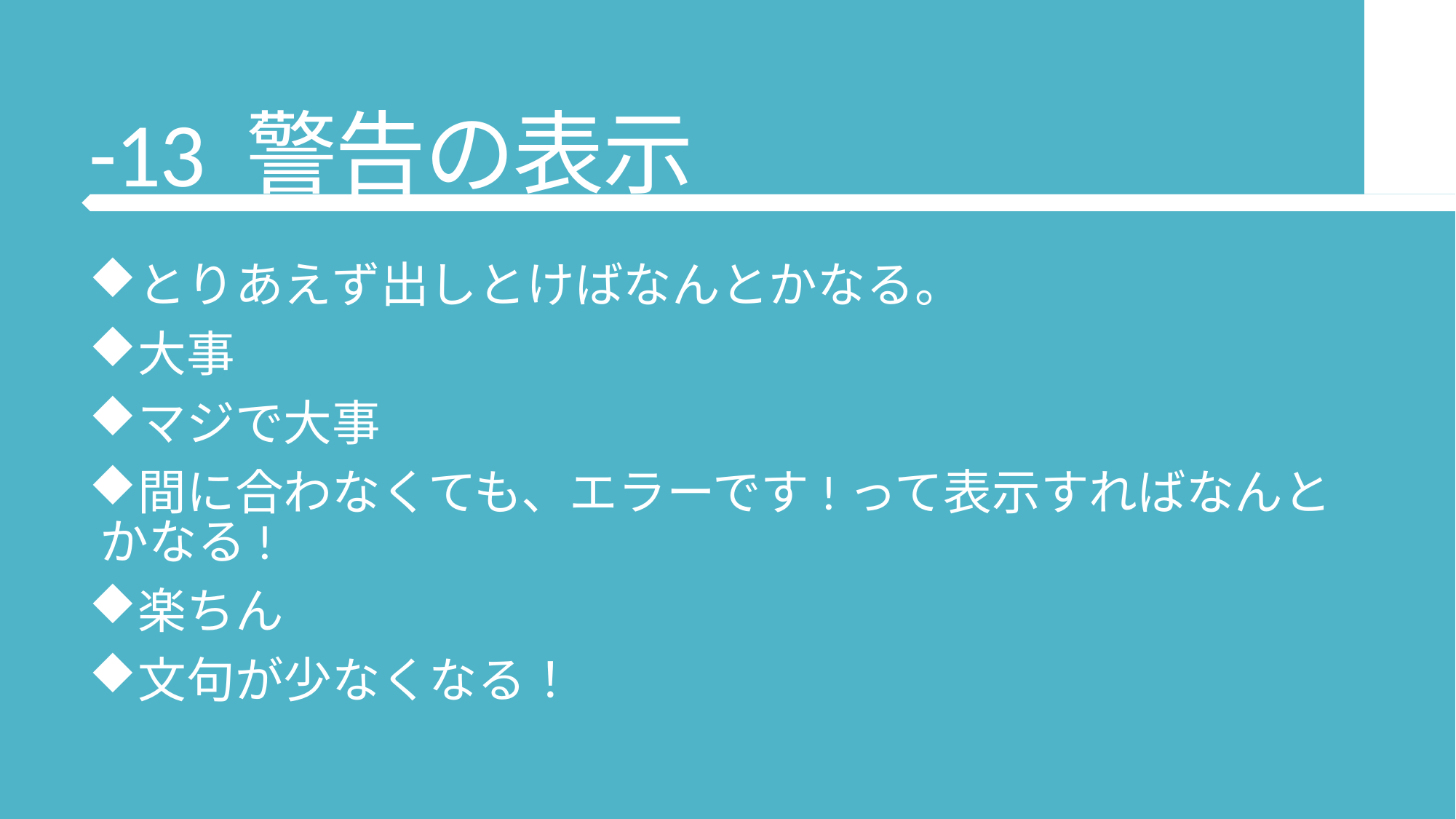

# -13 警告の表示
とりあえず出しとけばなんとかなる。
大事
マジで大事
間に合わなくても、エラーです!って表示すればなんとかなる!
楽ちん
文句が少なくなる！